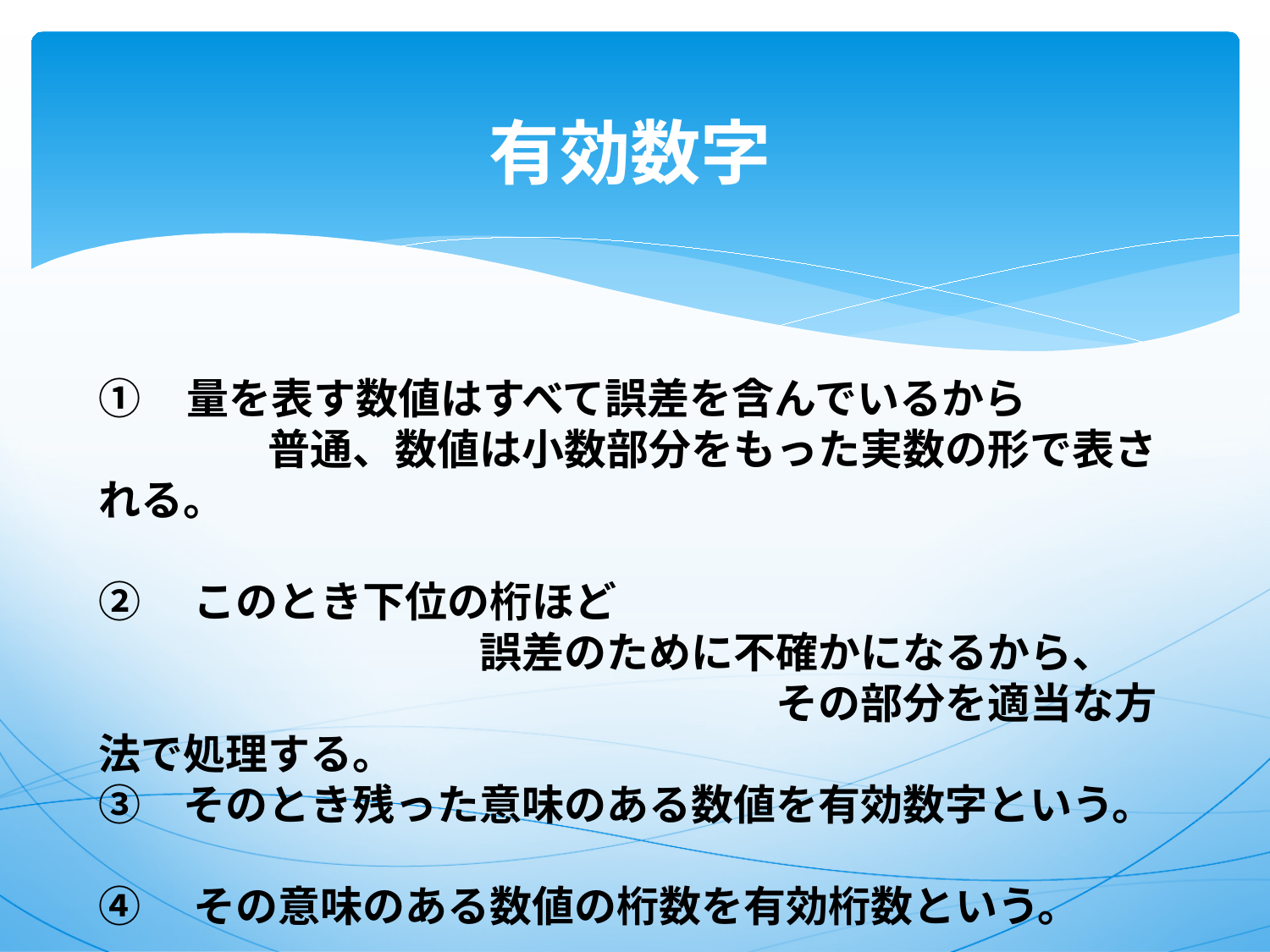

# 有効数字
①　量を表す数値はすべて誤差を含んでいるから
　　　　普通、数値は小数部分をもった実数の形で表される。

②　このとき下位の桁ほど
　　　　　　　　　誤差のために不確かになるから、
　　　　　　　　　　　　　　　　その部分を適当な方法で処理する。
③　そのとき残った意味のある数値を有効数字という。

④　その意味のある数値の桁数を有効桁数という。